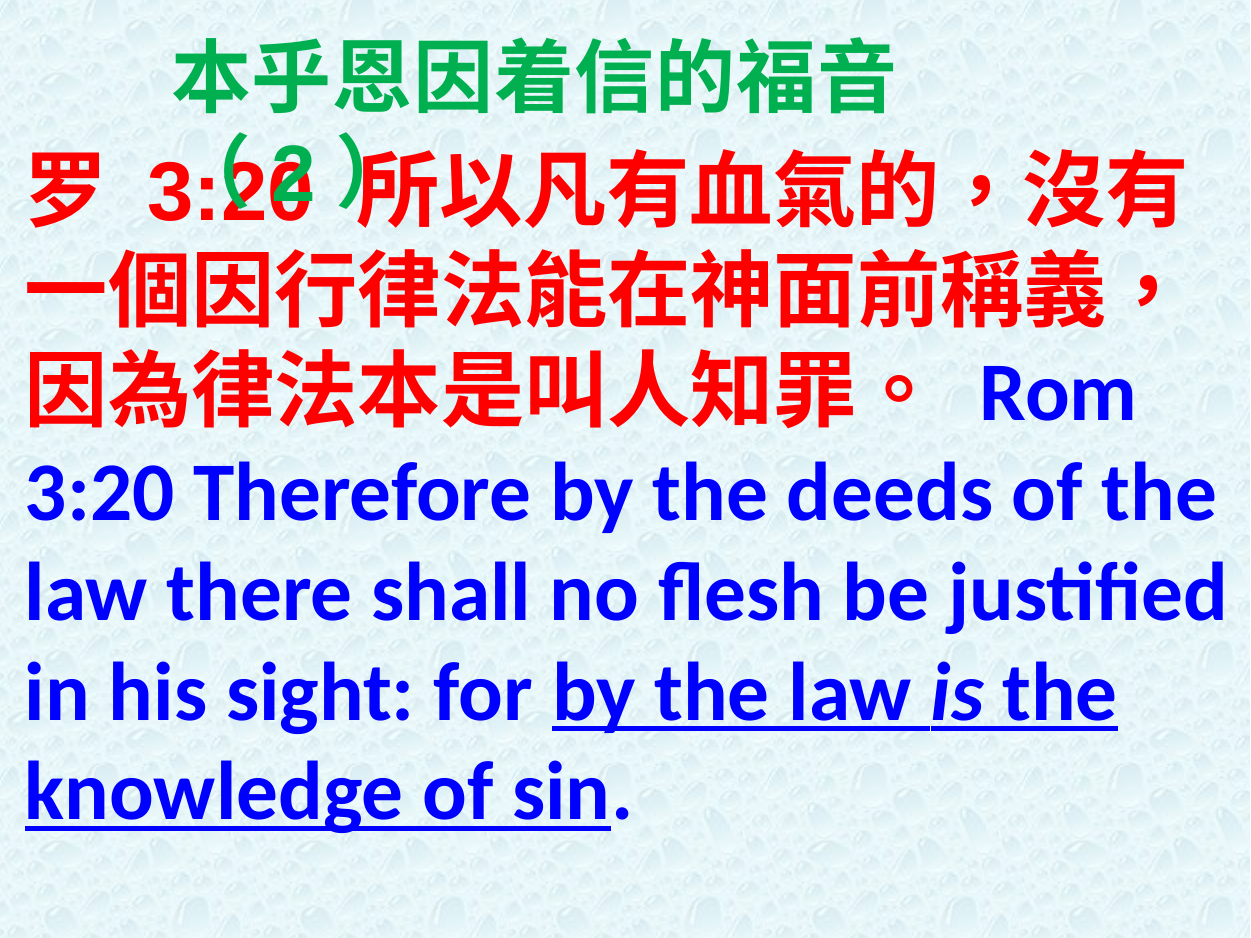

本乎恩因着信的福音（2）
罗 3:20 所以凡有血氣的，沒有一個因行律法能在神面前稱義，因為律法本是叫人知罪。 Rom 3:20 Therefore by the deeds of the law there shall no flesh be justified in his sight: for by the law is the knowledge of sin.